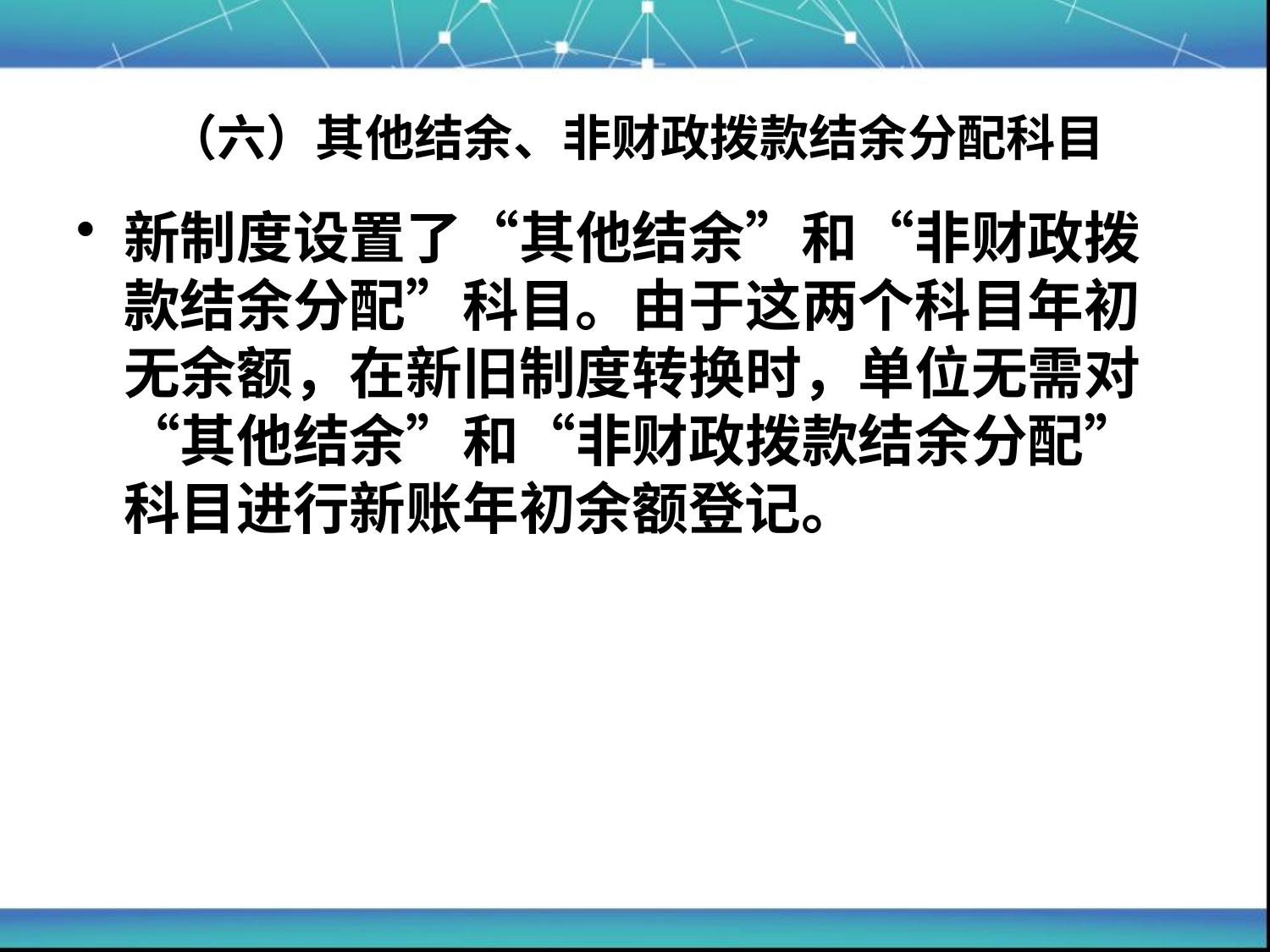

# （六）其他结余、非财政拨款结余分配科目
新制度设置了“其他结余”和“非财政拨款结余分配”科目。由于这两个科目年初无余额，在新旧制度转换时，单位无需对“其他结余”和“非财政拨款结余分配”科目进行新账年初余额登记。